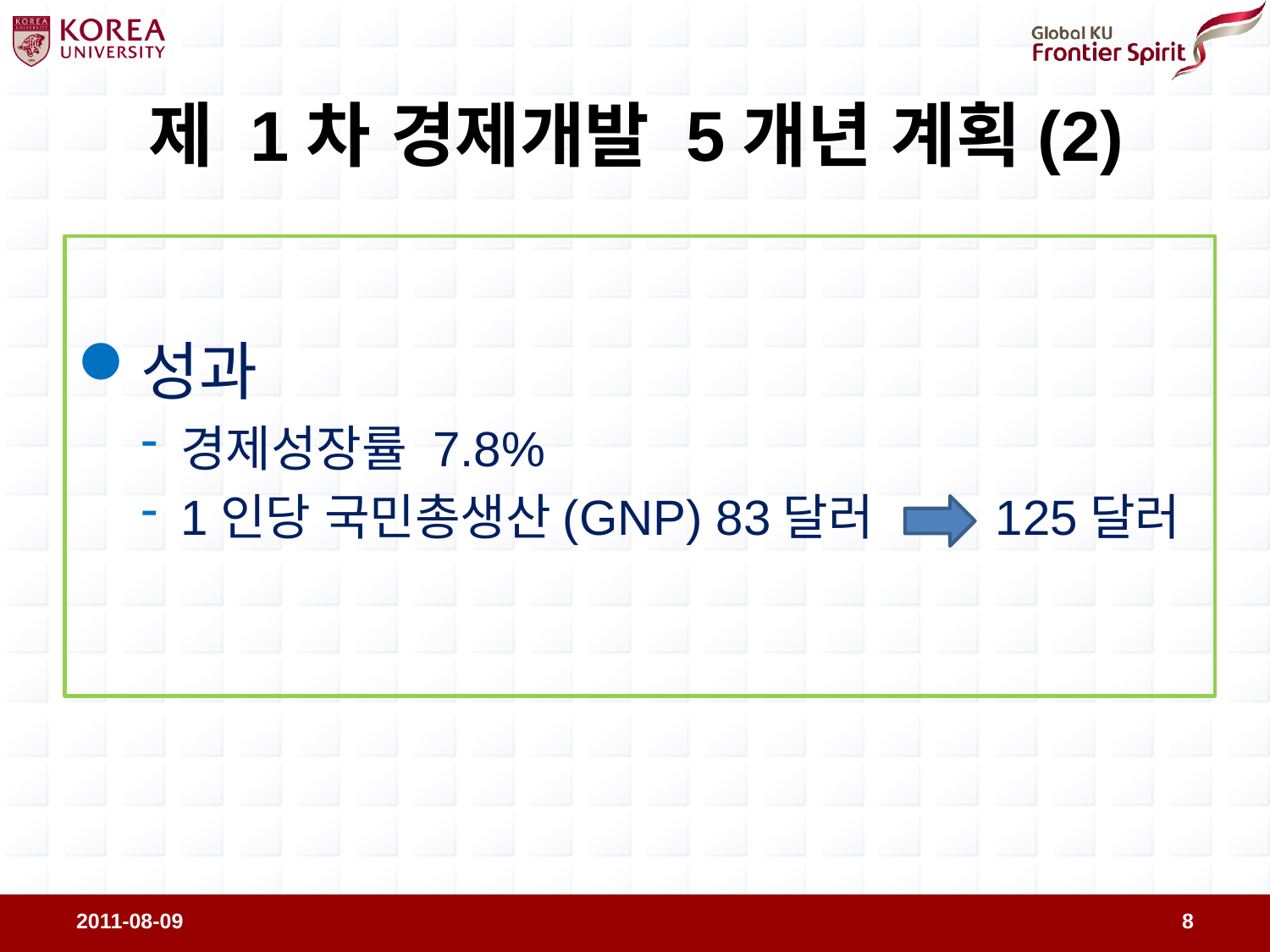

# 제 1차 경제개발 5개년 계획(2)

성과
경제성장률 7.8%
1인당 국민총생산(GNP) 83달러        125달러

2011-08-09
8